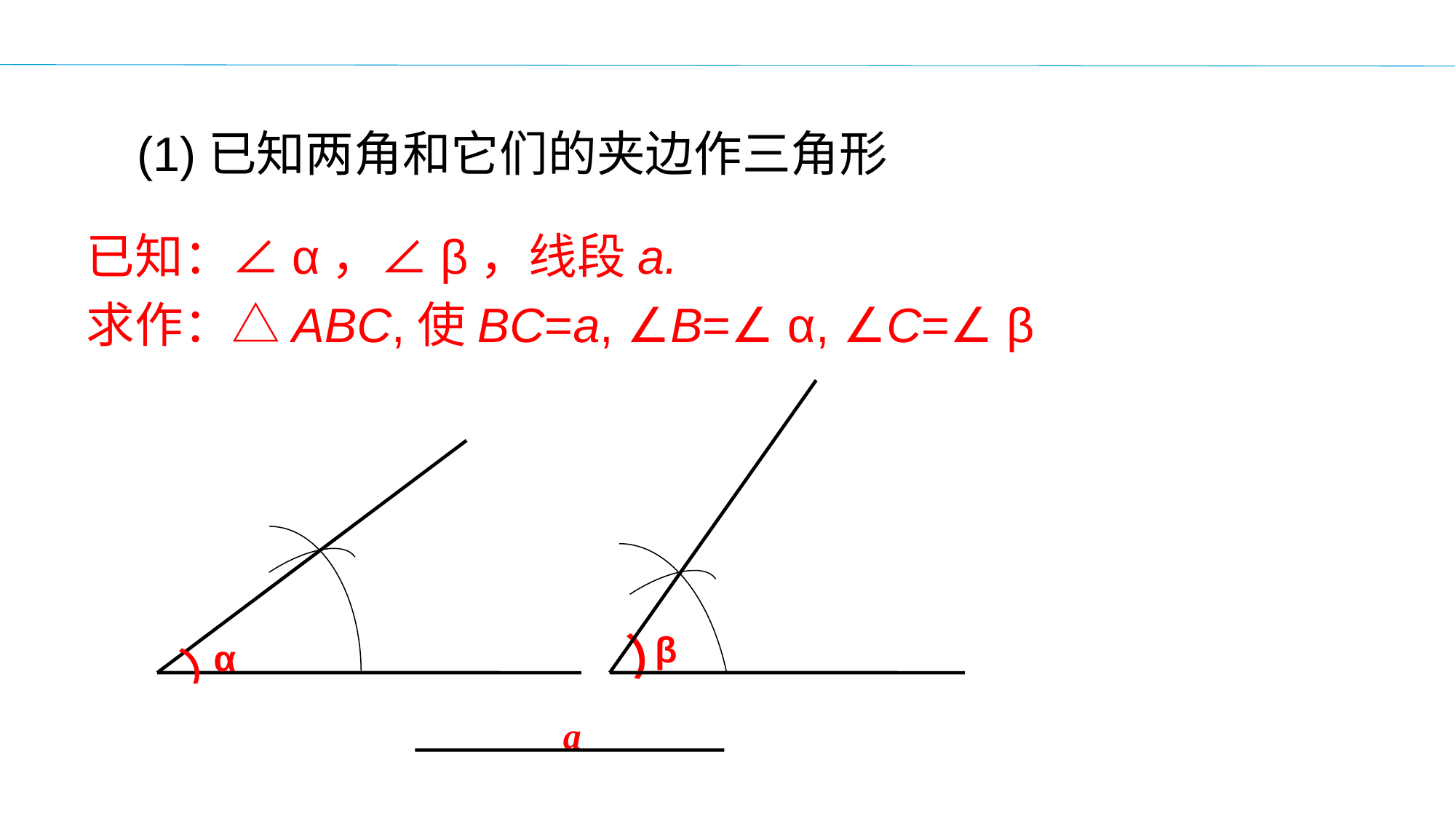

(1)已知两角和它们的夹边作三角形
已知：∠α，∠β，线段a.
求作：△ABC,使BC=a, ∠B=∠ α, ∠C=∠ β

β

）

）
α

a